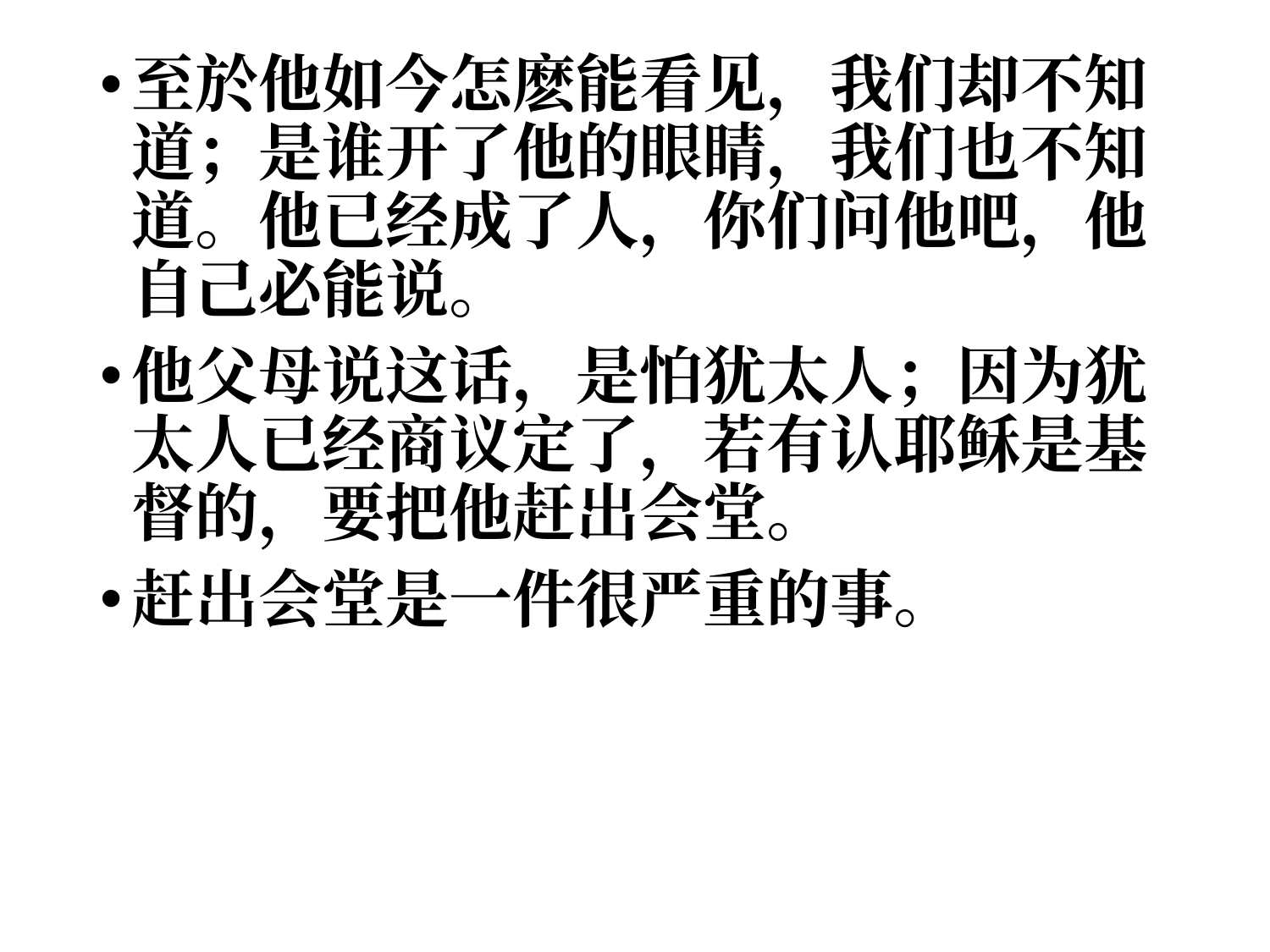

至於他如今怎麽能看见，我们却不知道；是谁开了他的眼睛，我们也不知道。他已经成了人，你们问他吧，他自己必能说。
他父母说这话，是怕犹太人；因为犹太人已经商议定了，若有认耶稣是基督的，要把他赶出会堂。
赶出会堂是一件很严重的事。